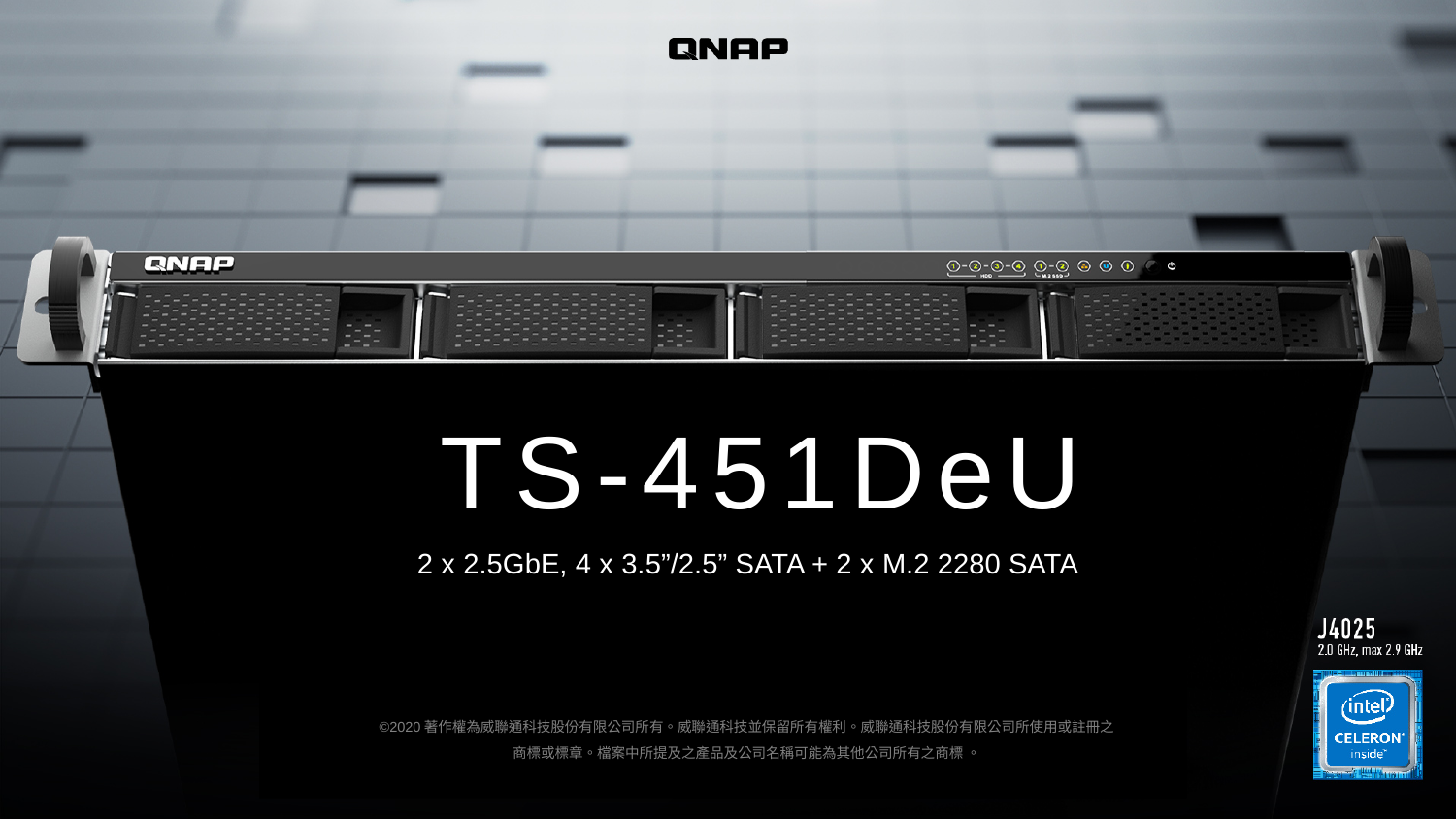

TS-451DeU
2 x 2.5GbE, 4 x 3.5”/2.5” SATA + 2 x M.2 2280 SATA
©2020著作權為威聯通科技股份有限公司所有。威聯通科技並保留所有權利。威聯通科技股份有限公司所使用或註冊之商標或標章。檔案中所提及之產品及公司名稱可能為其他公司所有之商標 。​